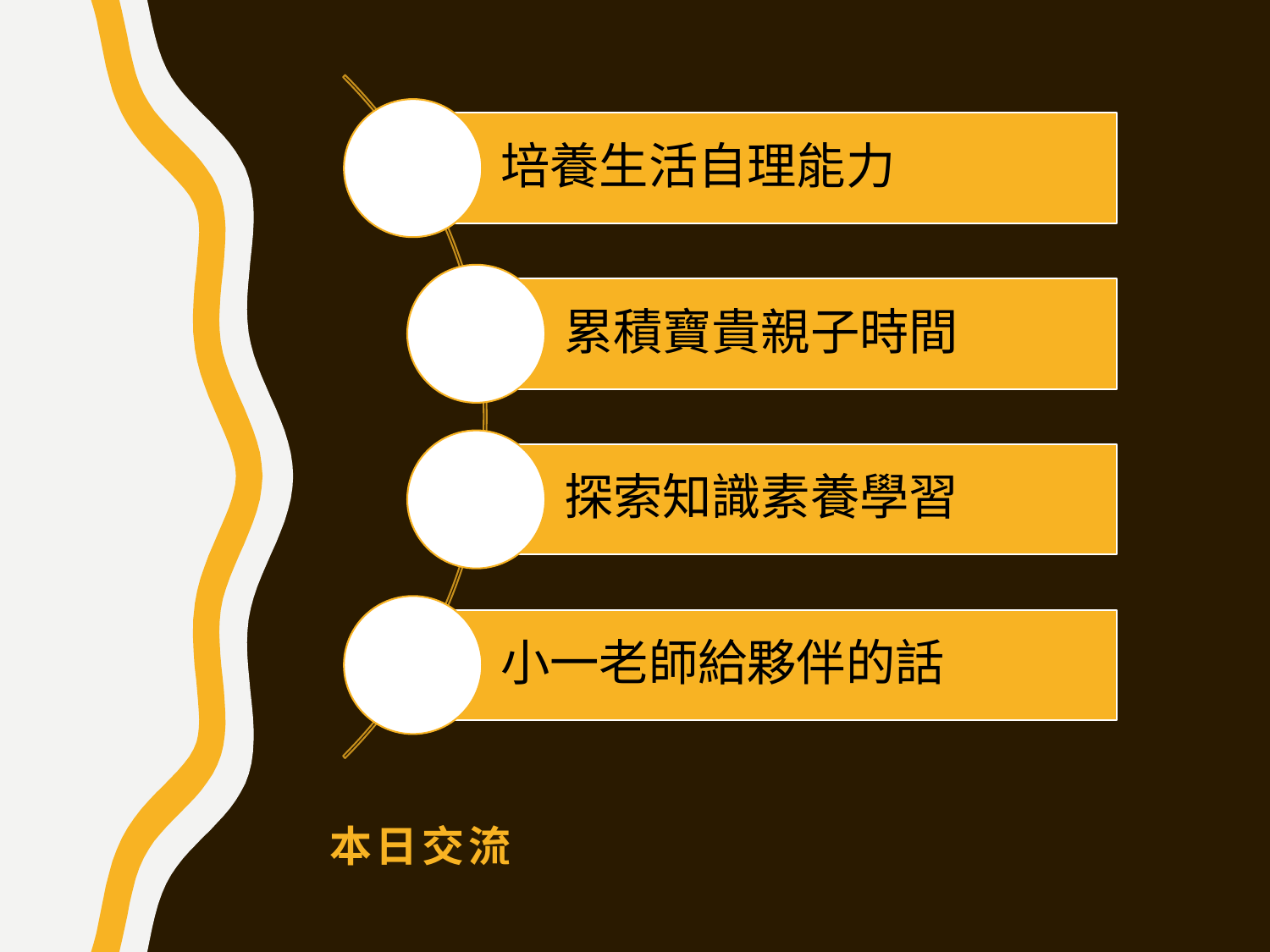

培養生活自理能力
累積寶貴親子時間
探索知識素養學習
小一老師給夥伴的話
本日交流